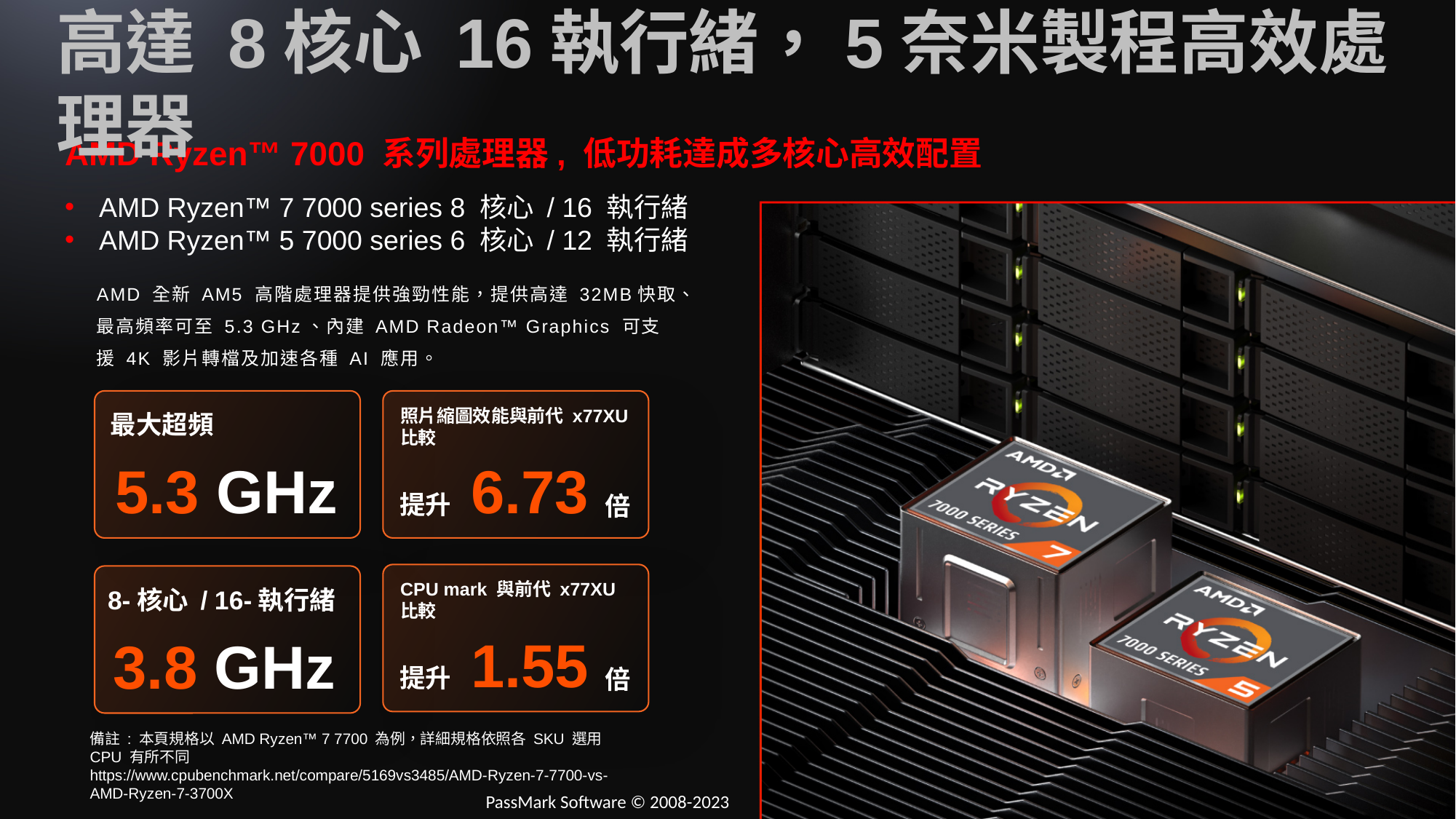

高達 8核心 16執行緒，5奈米製程高效處理器
AMD Ryzen™ 7000 系列處理器, 低功耗達成多核心高效配置
AMD Ryzen™ 7 7000 series 8 核心 / 16 執行緒
AMD Ryzen™ 5 7000 series 6 核心 / 12 執行緒
AMD 全新 AM5 高階處理器提供強勁性能，提供高達 32MB快取、最高頻率可至 5.3 GHz、內建 AMD Radeon™ Graphics 可支援 4K 影片轉檔及加速各種 AI 應用。

照片縮圖效能與前代 x77XU 比較
6.73
提升
倍

最大超頻
5.3 GHz

CPU mark 與前代 x77XU 
比較
1.55
提升
倍

8-核心 / 16-執行緒
3.8 GHz
備註 : 本頁規格以 AMD Ryzen™ 7 7700 為例，詳細規格依照各 SKU 選用 CPU 有所不同
https://www.cpubenchmark.net/compare/5169vs3485/AMD-Ryzen-7-7700-vs-AMD-Ryzen-7-3700X
PassMark Software © 2008-2023